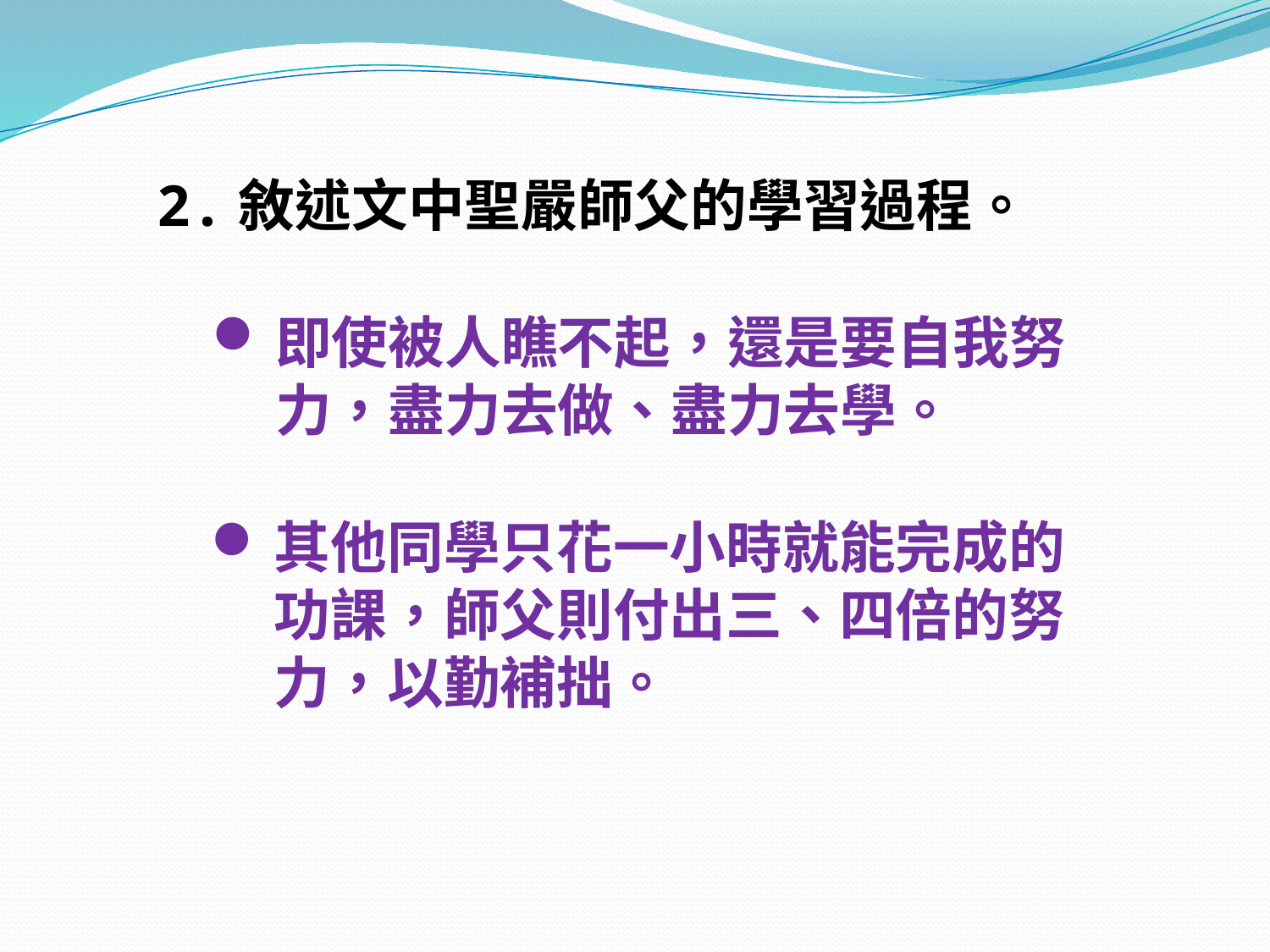

2.敘述文中聖嚴師父的學習過程。
即使被人瞧不起，還是要自我努力，盡力去做、盡力去學。
其他同學只花一小時就能完成的功課，師父則付出三、四倍的努力，以勤補拙。